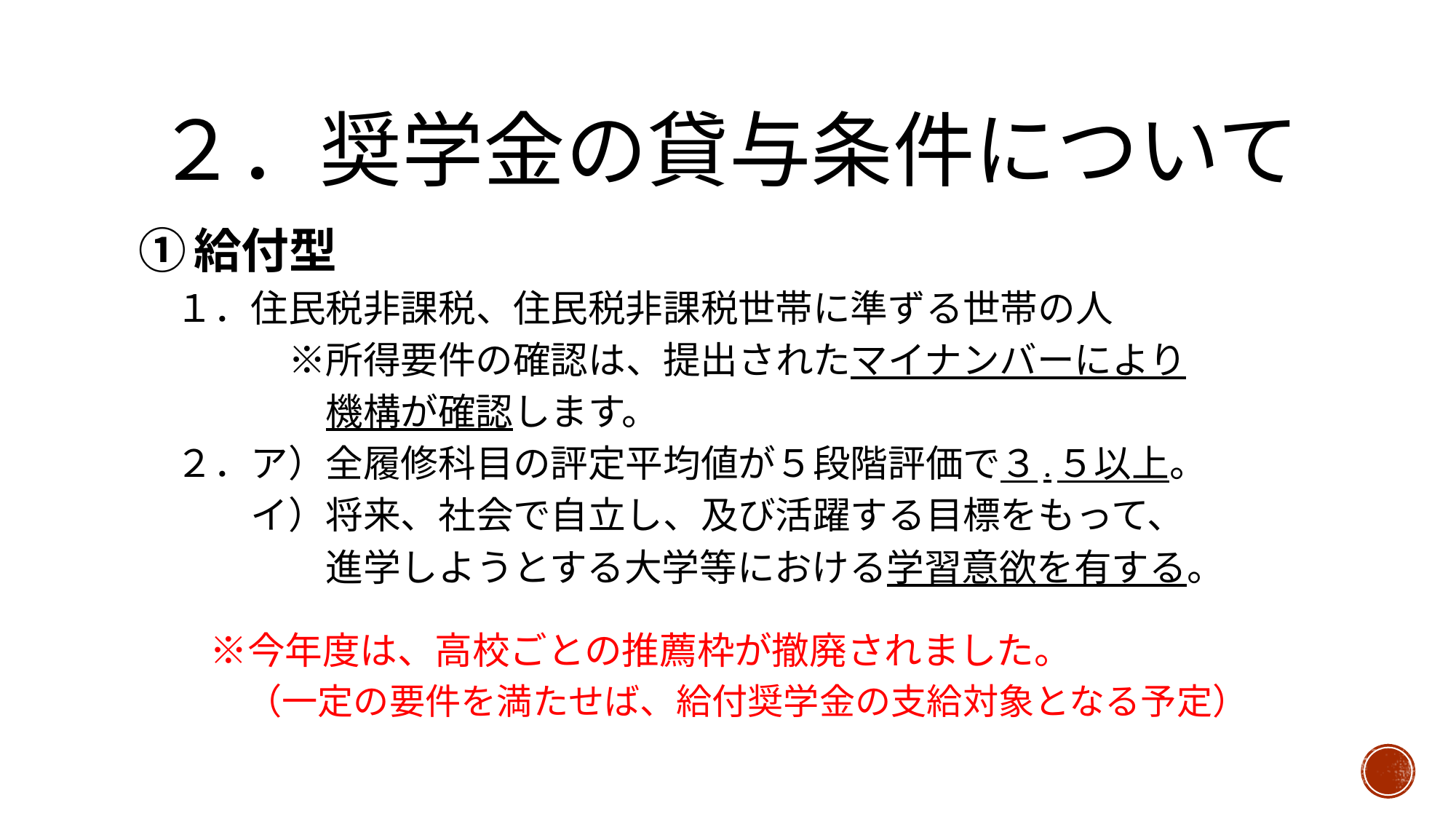

# ２．奨学金の貸与条件について
①給付型
　１．住民税非課税、住民税非課税世帯に準ずる世帯の人
　　　　※所得要件の確認は、提出されたマイナンバーにより
　　　　　機構が確認します。
　２．ア）全履修科目の評定平均値が５段階評価で３.５以上。
　　　イ）将来、社会で自立し、及び活躍する目標をもって、
　　　　　進学しようとする大学等における学習意欲を有する。

　　※今年度は、高校ごとの推薦枠が撤廃されました。
　　　（一定の要件を満たせば、給付奨学金の支給対象となる予定）